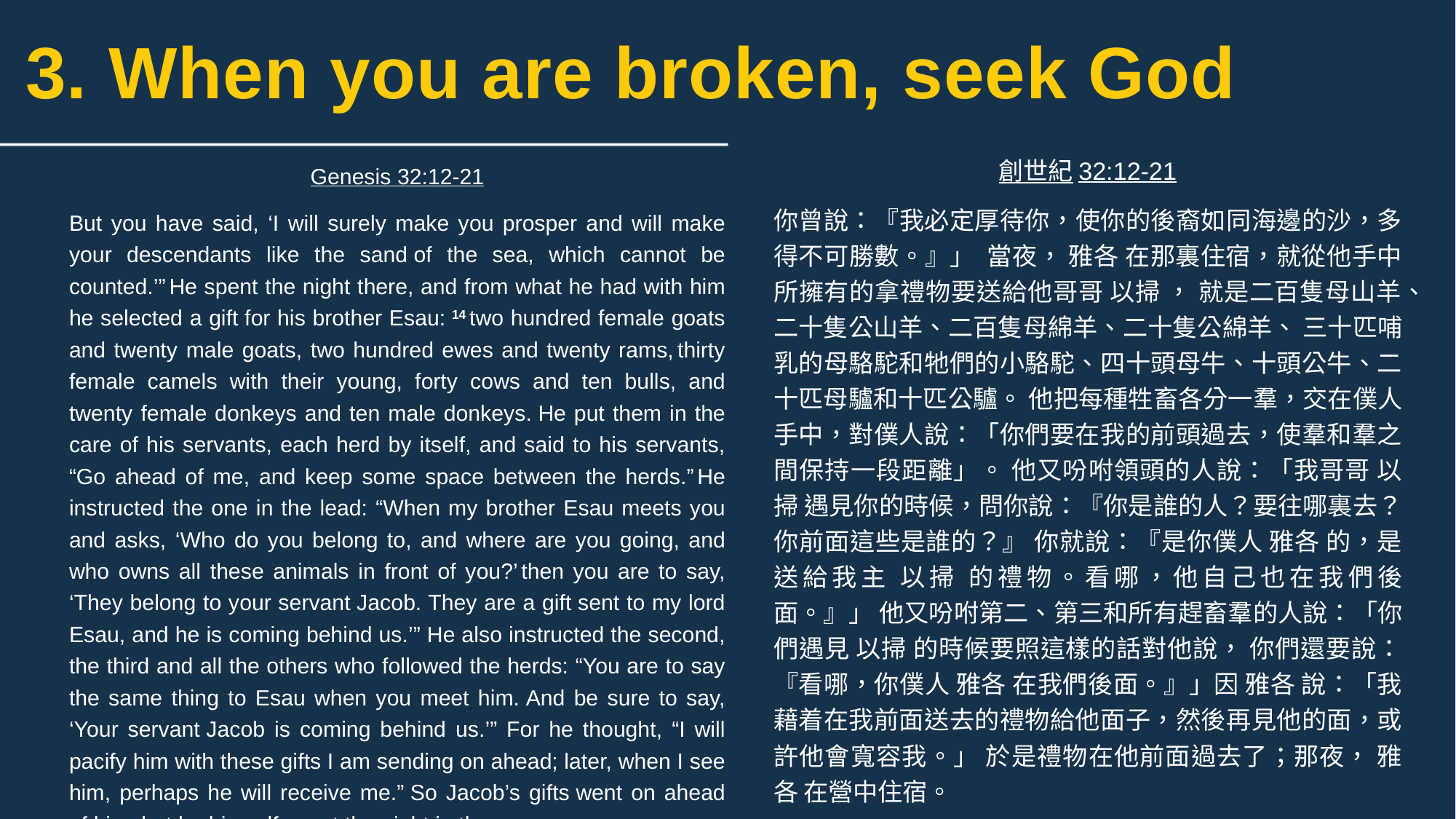

# 3. When you are broken, seek God
Genesis 32:12-21
But you have said, ‘I will surely make you prosper and will make your descendants like the sand of the sea, which cannot be counted.’” He spent the night there, and from what he had with him he selected a gift for his brother Esau: 14 two hundred female goats and twenty male goats, two hundred ewes and twenty rams, thirty female camels with their young, forty cows and ten bulls, and twenty female donkeys and ten male donkeys. He put them in the care of his servants, each herd by itself, and said to his servants, “Go ahead of me, and keep some space between the herds.” He instructed the one in the lead: “When my brother Esau meets you and asks, ‘Who do you belong to, and where are you going, and who owns all these animals in front of you?’ then you are to say, ‘They belong to your servant Jacob. They are a gift sent to my lord Esau, and he is coming behind us.’” He also instructed the second, the third and all the others who followed the herds: “You are to say the same thing to Esau when you meet him. And be sure to say, ‘Your servant Jacob is coming behind us.’” For he thought, “I will pacify him with these gifts I am sending on ahead; later, when I see him, perhaps he will receive me.” So Jacob’s gifts went on ahead of him, but he himself spent the night in the camp.

創世紀32:12-21
你曾說：『我必定厚待你，使你的後裔如同海邊的沙，多得不可勝數。』」  當夜， 雅各 在那裏住宿，就從他手中所擁有的拿禮物要送給他哥哥 以掃 ， 就是二百隻母山羊、二十隻公山羊、二百隻母綿羊、二十隻公綿羊、 三十匹哺乳的母駱駝和牠們的小駱駝、四十頭母牛、十頭公牛、二十匹母驢和十匹公驢。 他把每種牲畜各分一羣，交在僕人手中，對僕人說：「你們要在我的前頭過去，使羣和羣之間保持一段距離」。 他又吩咐領頭的人說：「我哥哥 以掃 遇見你的時候，問你說：『你是誰的人？要往哪裏去？你前面這些是誰的？』 你就說：『是你僕人 雅各 的，是送給我主 以掃 的禮物。看哪，他自己也在我們後面。』」 他又吩咐第二、第三和所有趕畜羣的人說：「你們遇見 以掃 的時候要照這樣的話對他說， 你們還要說：『看哪，你僕人 雅各 在我們後面。』」因 雅各 說：「我藉着在我前面送去的禮物給他面子，然後再見他的面，或許他會寬容我。」 於是禮物在他前面過去了；那夜， 雅各 在營中住宿。